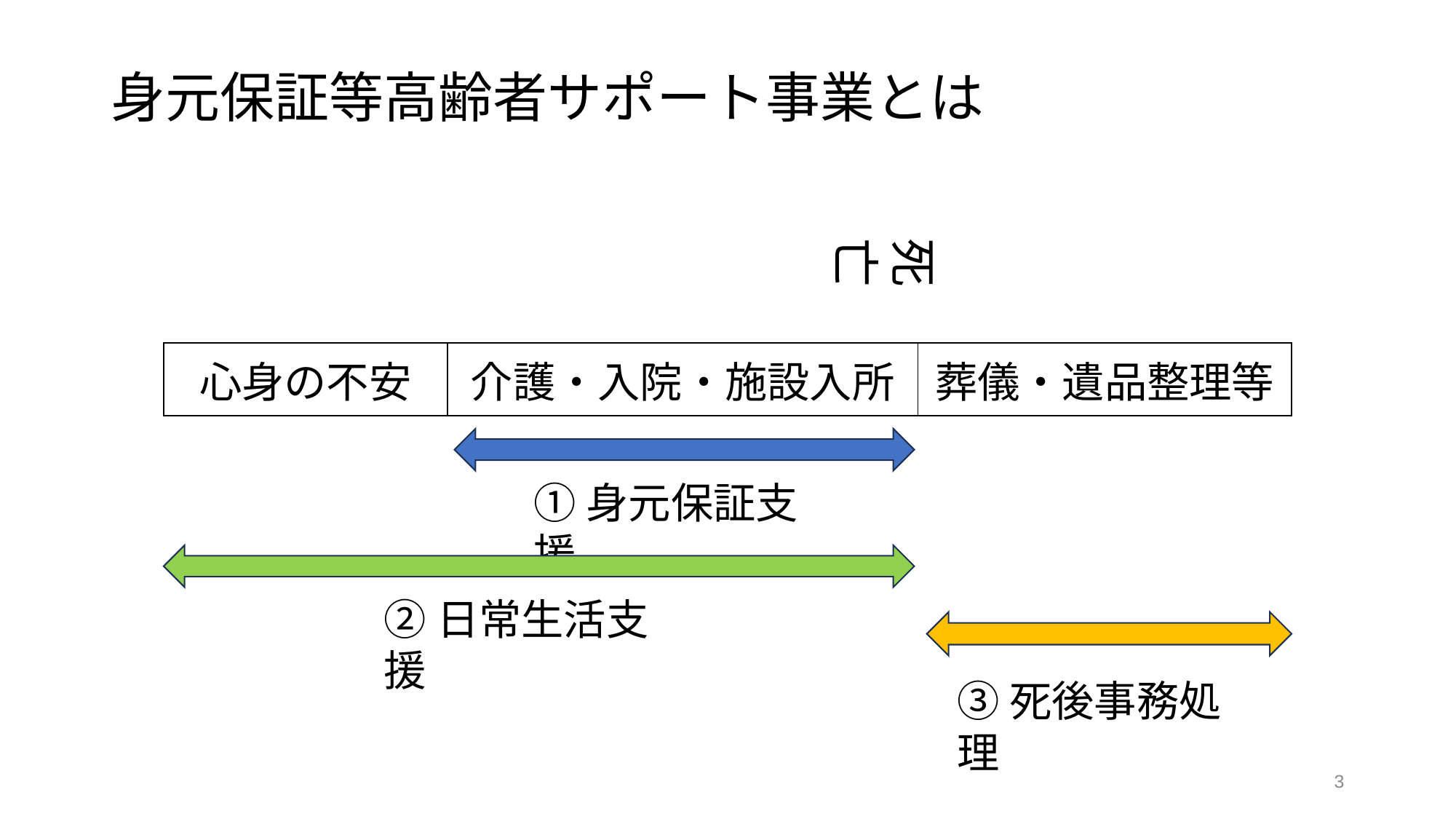

# 身元保証等高齢者サポート事業とは

死亡
| 心身の不安 | 介護・入院・施設入所 | 葬儀・遺品整理等 |
| --- | --- | --- |

①身元保証支援

②日常生活支援

③死後事務処理
3